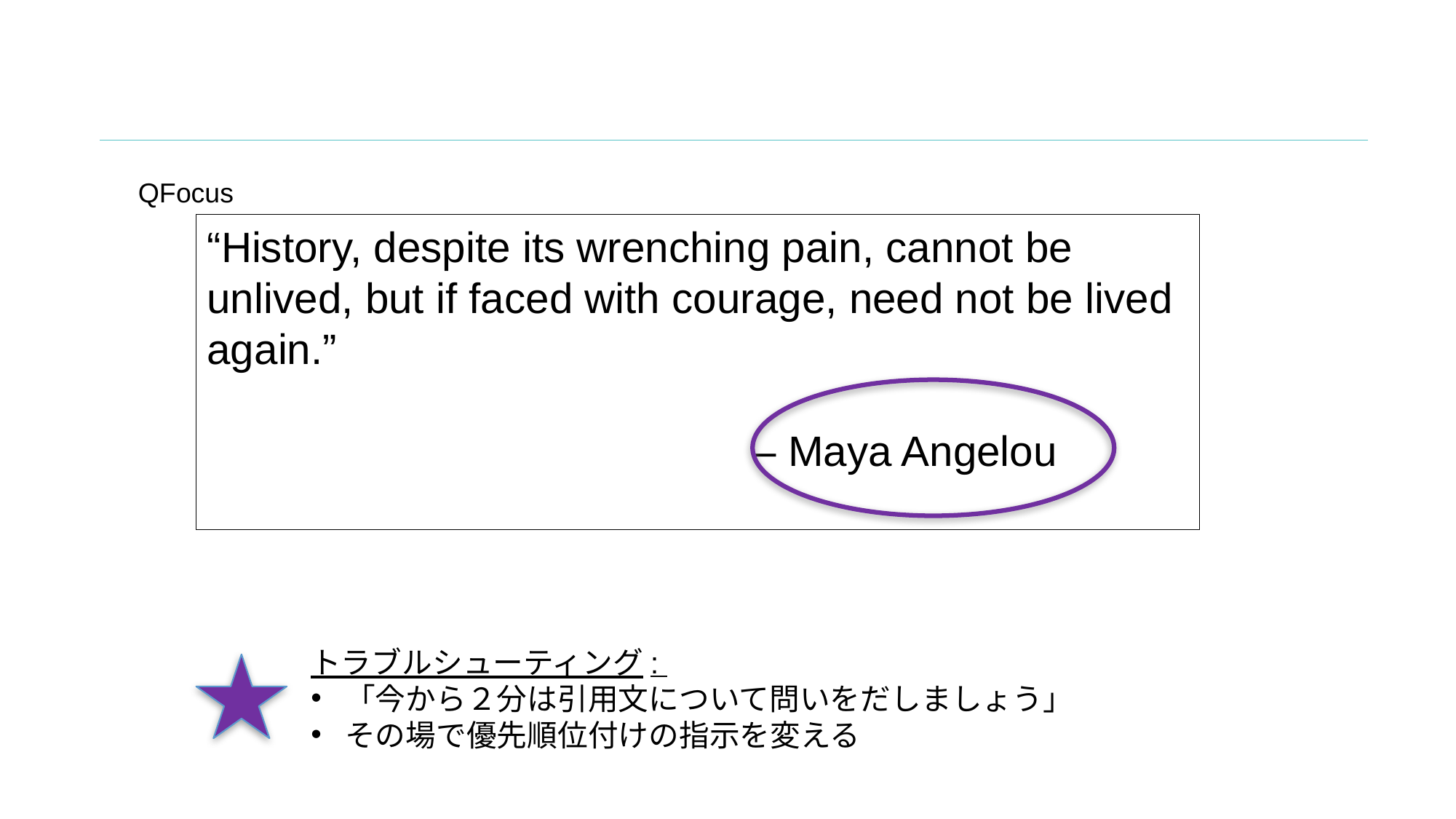

QFocus
“History, despite its wrenching pain, cannot be unlived, but if faced with courage, need not be lived again.”

					– Maya Angelou

トラブルシューティング:
「今から２分は引用文について問いをだしましょう」
その場で優先順位付けの指示を変える